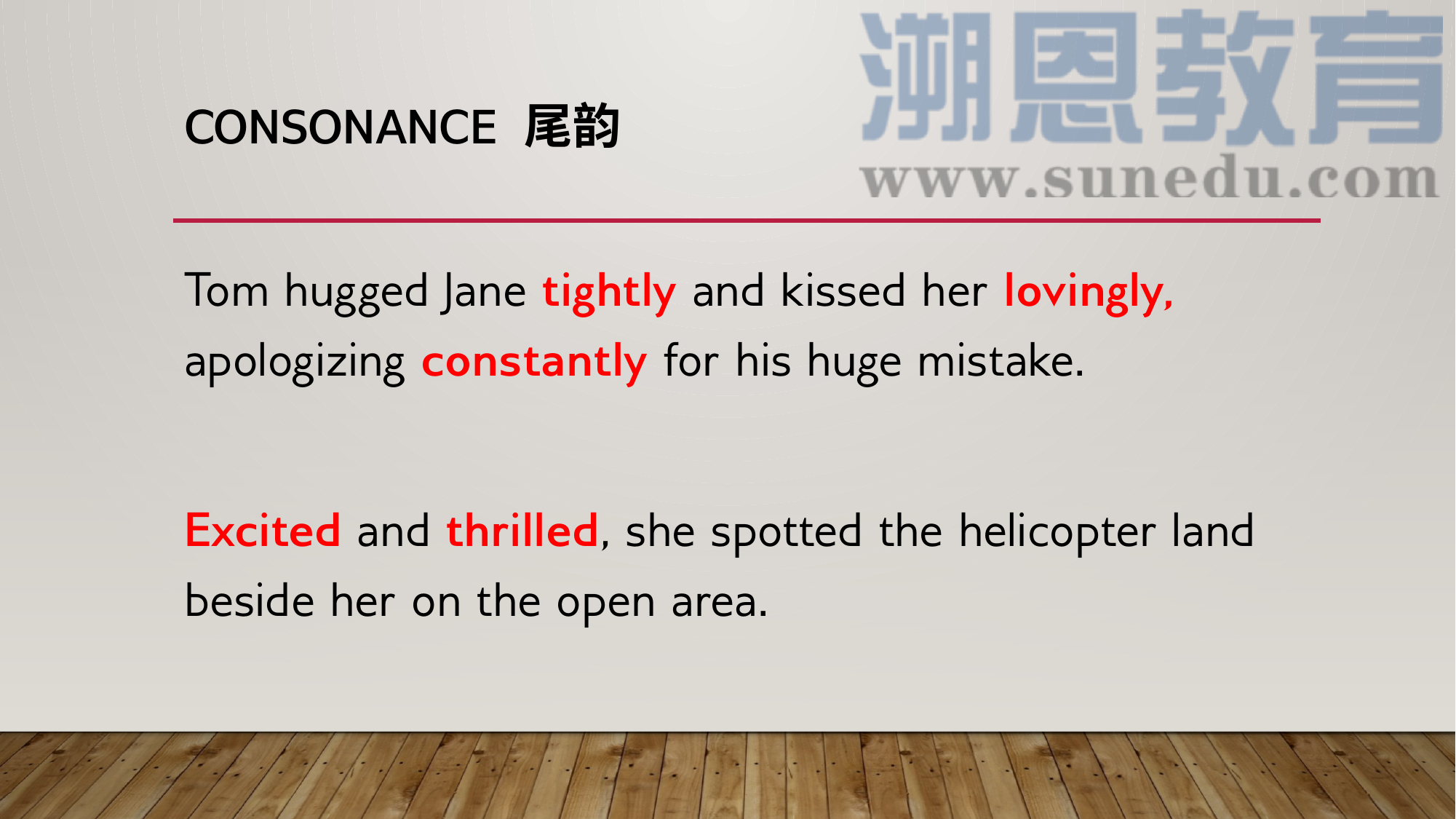

# Consonance 尾韵
Tom hugged Jane tightly and kissed her lovingly, apologizing constantly for his huge mistake.

Excited and thrilled, she spotted the helicopter land beside her on the open area.